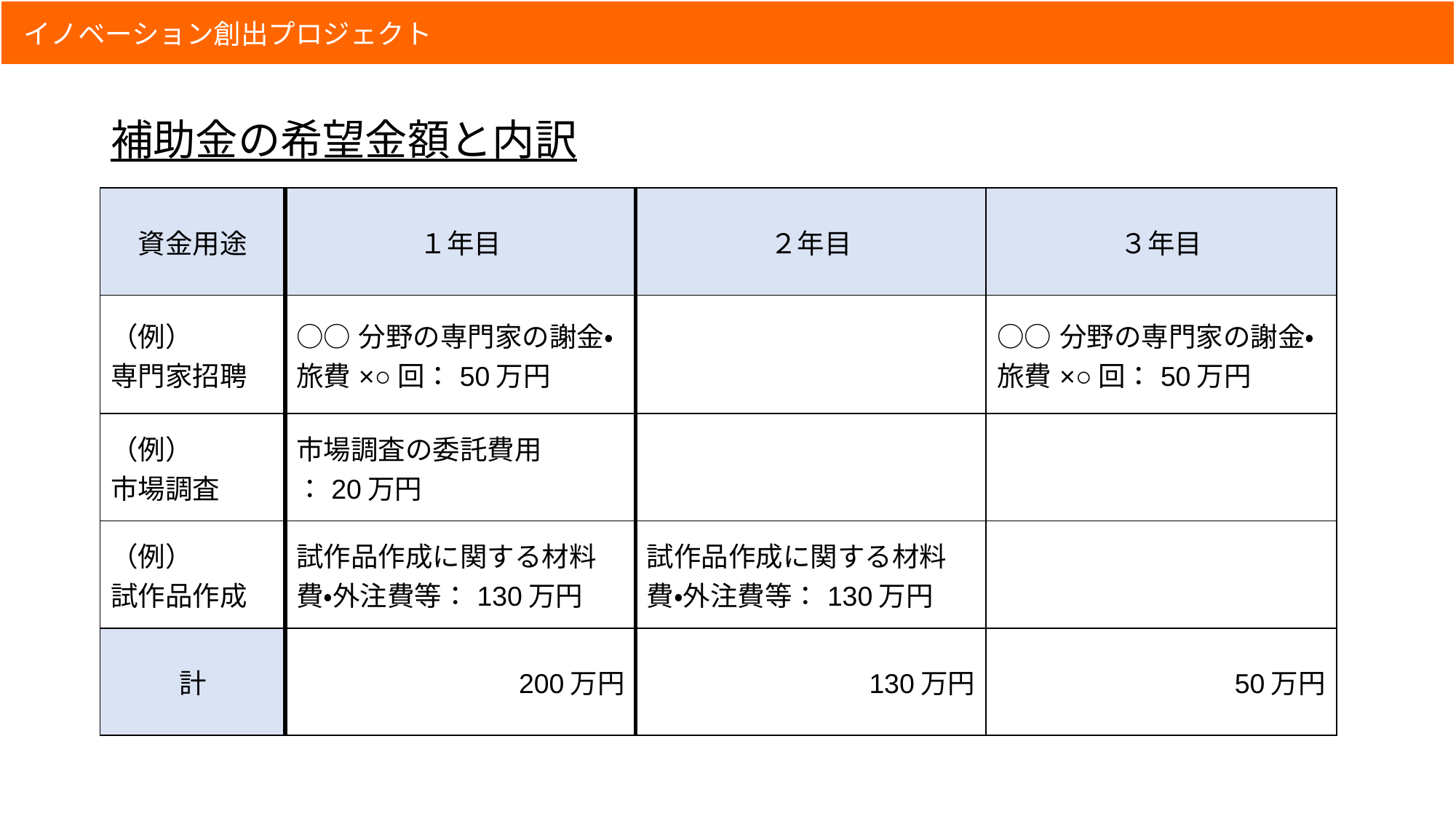

# 補助金の希望金額と内訳
| 資金用途 | １年目 | ２年目 | ３年目 |
| --- | --- | --- | --- |
| （例） 専門家招聘 | ○○分野の専門家の謝金・旅費×○回：50万円 |  | ○○分野の専門家の謝金・旅費×○回：50万円 |
| （例） 市場調査 | 市場調査の委託費用 ：20万円 |  |  |
| （例） 試作品作成 | 試作品作成に関する材料費・外注費等：130万円 | 試作品作成に関する材料費・外注費等：130万円 |  |
| 計 | 200万円 | 130万円 | 50万円 |